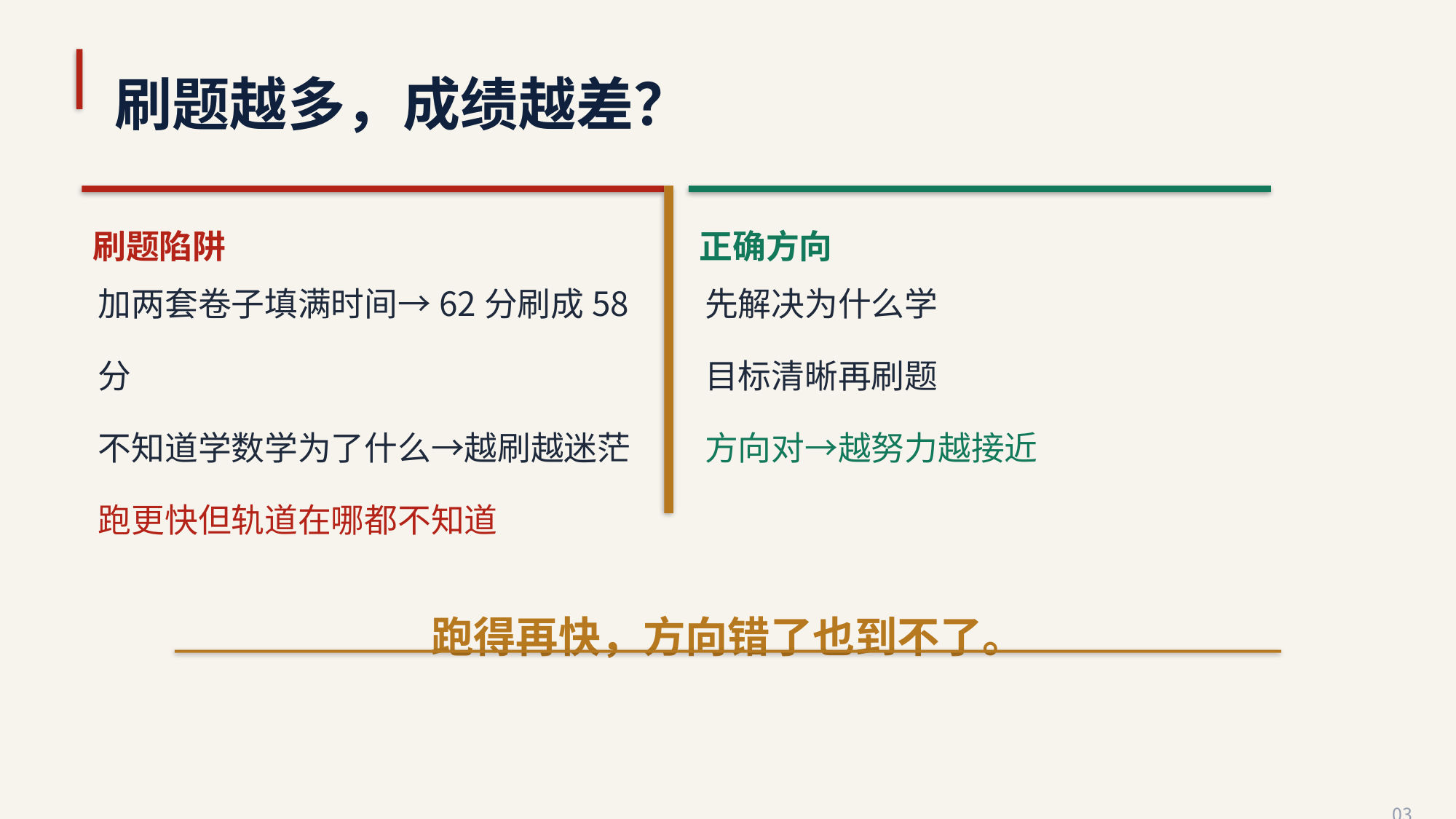

刷题越多，成绩越差？

刷题陷阱
正确方向
加两套卷子填满时间→62分刷成58分
不知道学数学为了什么→越刷越迷茫
跑更快但轨道在哪都不知道
先解决为什么学
目标清晰再刷题
方向对→越努力越接近
跑得再快，方向错了也到不了。

03